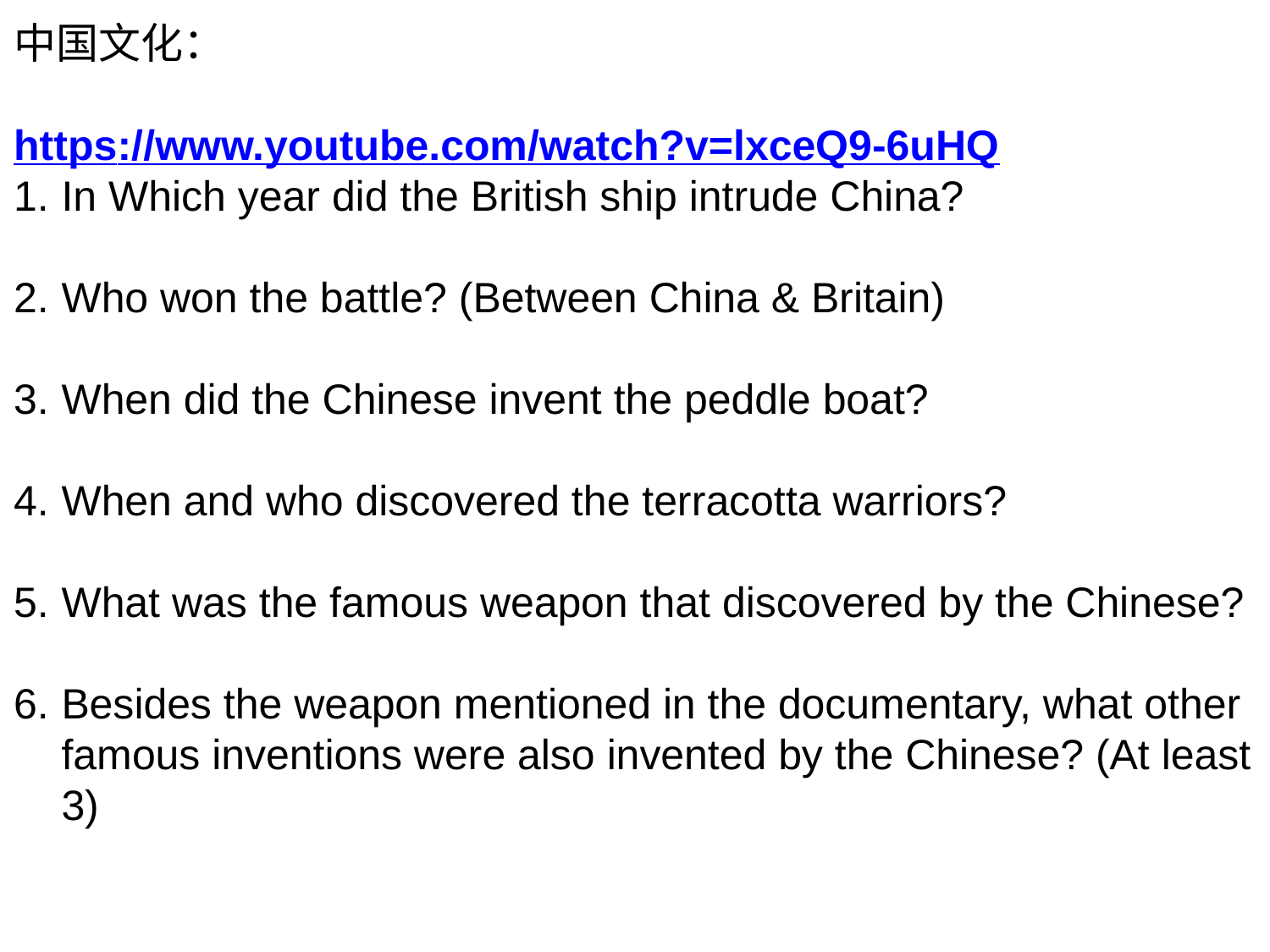

中国文化：

https://www.youtube.com/watch?v=lxceQ9-6uHQ
In Which year did the British ship intrude China?

Who won the battle? (Between China & Britain)

When did the Chinese invent the peddle boat?

When and who discovered the terracotta warriors?

What was the famous weapon that discovered by the Chinese?

Besides the weapon mentioned in the documentary, what other famous inventions were also invented by the Chinese? (At least 3)